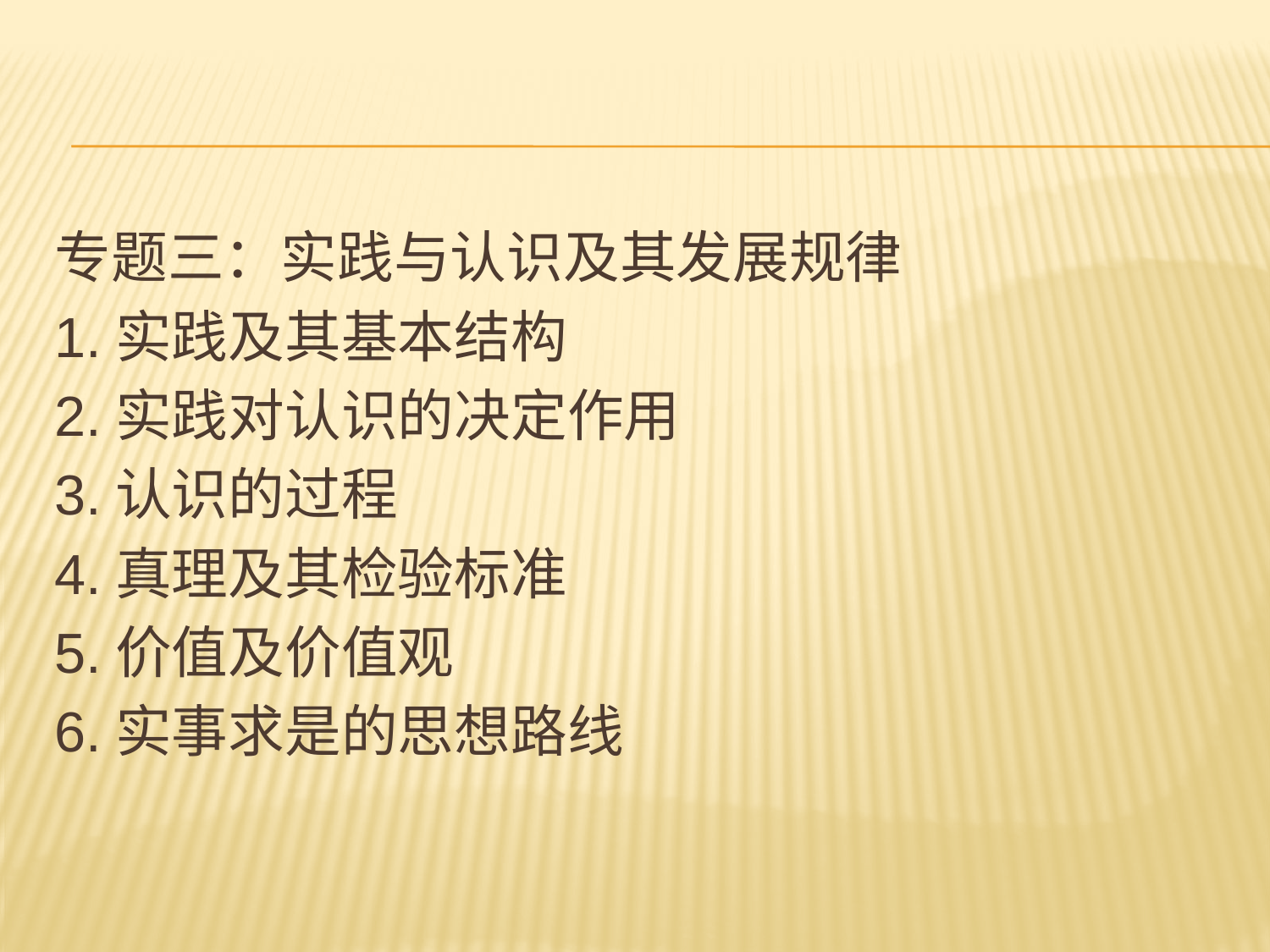

#
专题三：实践与认识及其发展规律
1.实践及其基本结构
2.实践对认识的决定作用
3.认识的过程
4.真理及其检验标准
5.价值及价值观
6.实事求是的思想路线